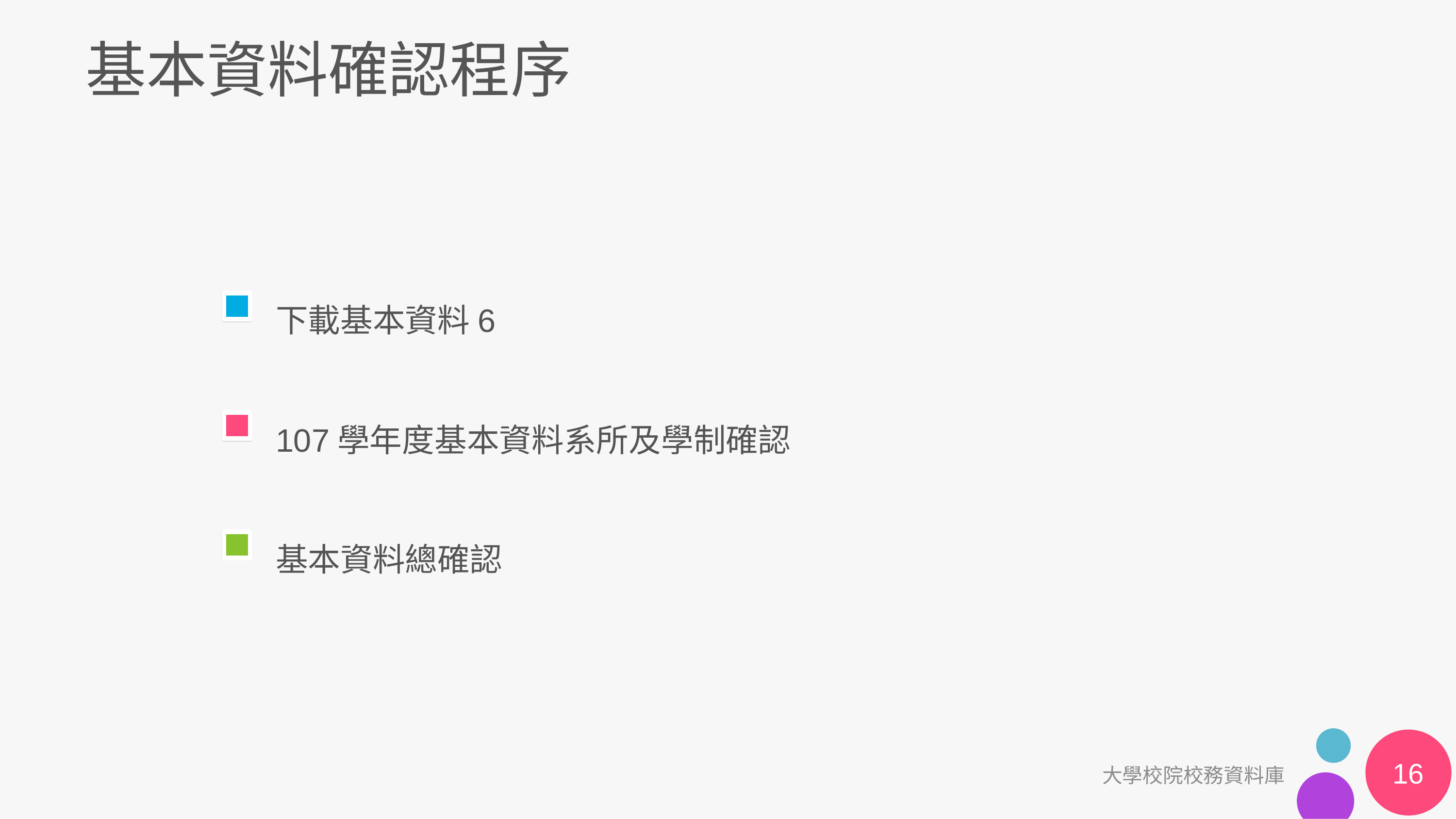

# 基本資料確認程序
下載基本資料6
107學年度基本資料系所及學制確認
基本資料總確認
16
大學校院校務資料庫